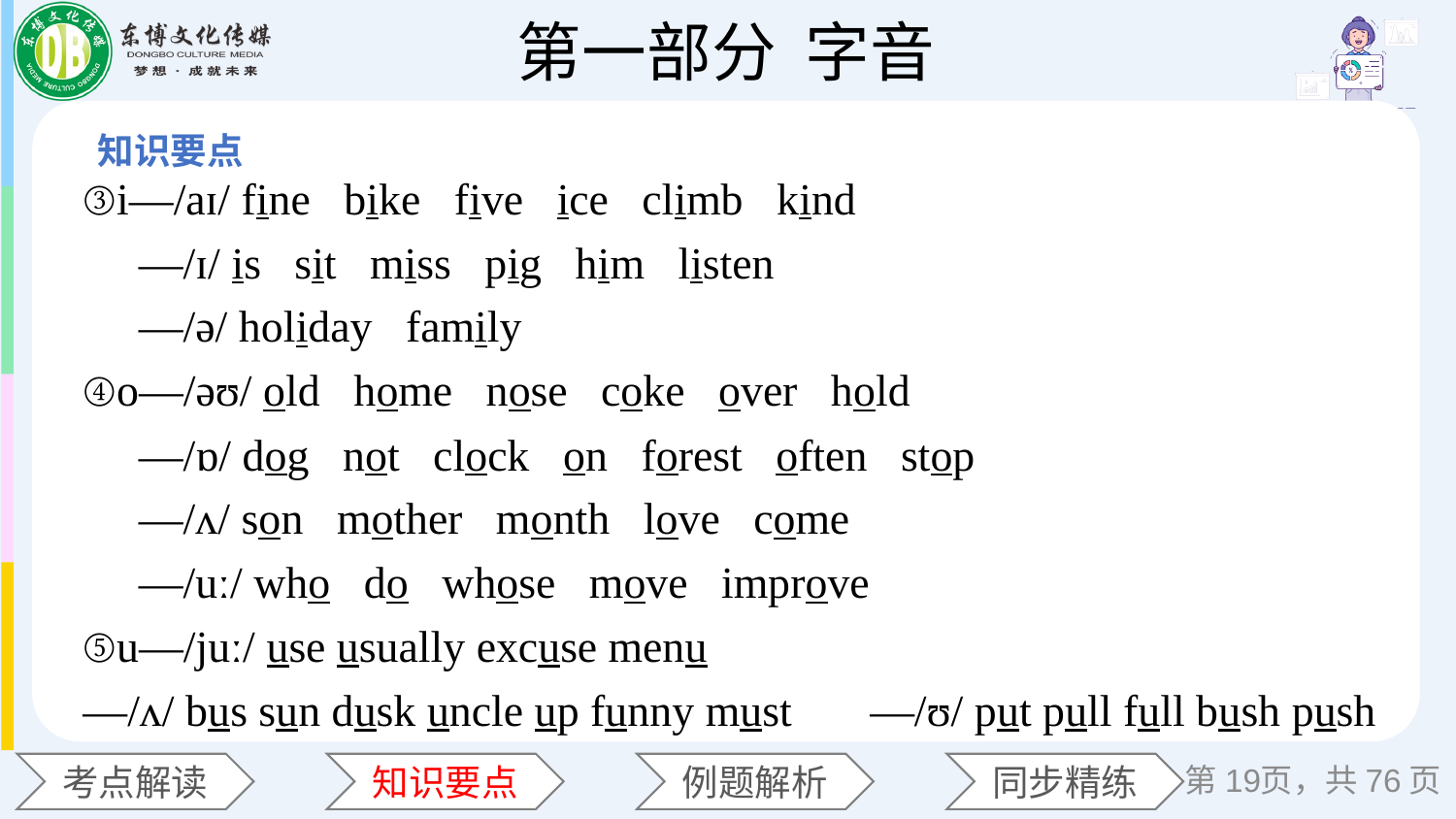

③i—/aɪ/ fine   bike   five   ice   climb   kind
     —/ɪ/ is   sit   miss   pig   him   listen
     —/ə/ holiday   family
④o—/əʊ/ old   home   nose   coke   over   hold
     —/ɒ/ dog   not   clock   on   forest   often   stop
     —/ʌ/ son   mother   month   love   come
     —/uː/ who   do   whose   move   improve
⑤u—/juː/ use usually excuse menu
—/ʌ/ bus sun dusk uncle up funny must       —/ʊ/ put pull full bush push

第19页，共76页